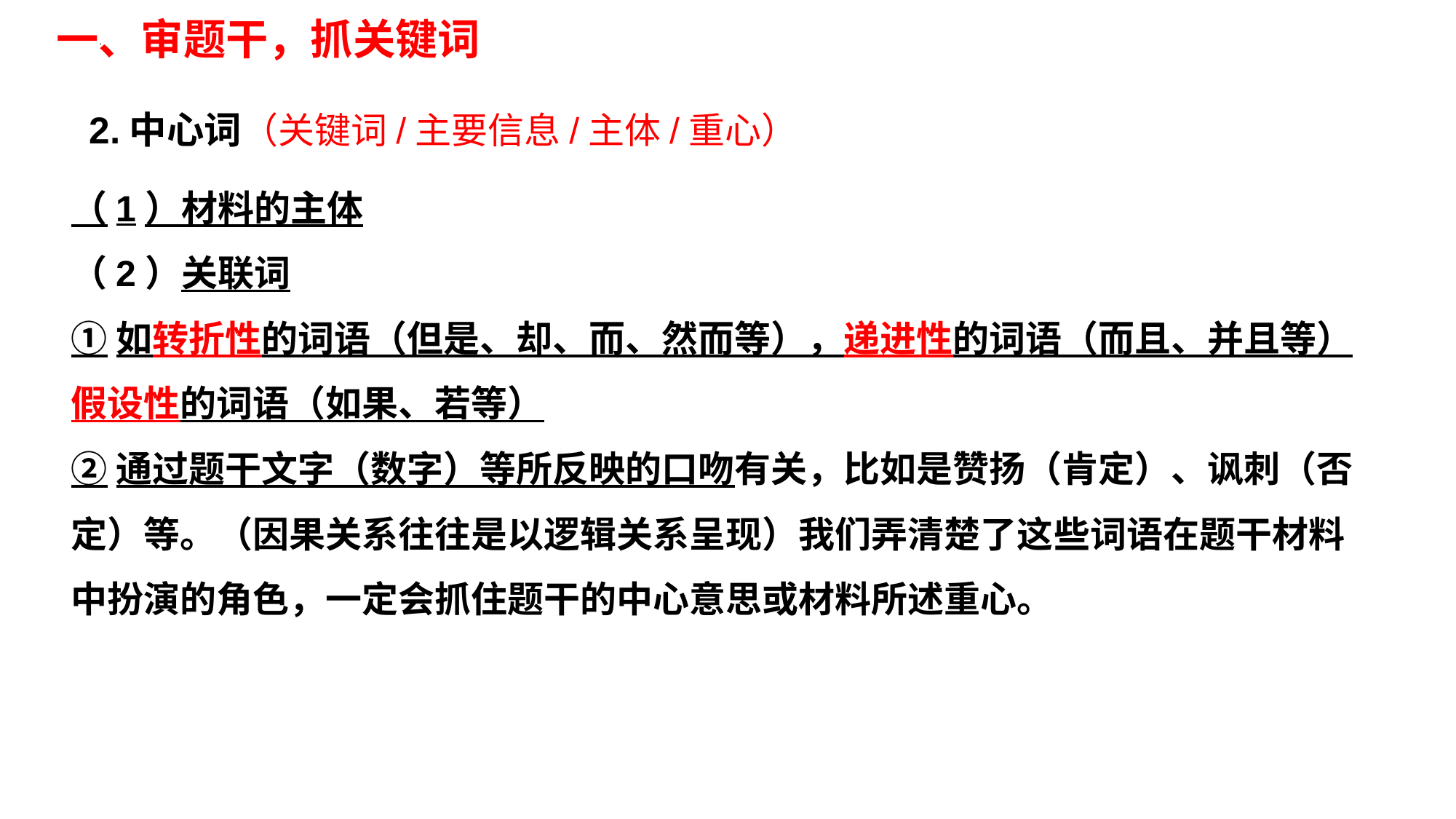

一、审题干，抓关键词
2.中心词（关键词/主要信息/主体/重心）
（1）材料的主体
（2）关联词
①如转折性的词语（但是、却、而、然而等），递进性的词语（而且、并且等）假设性的词语（如果、若等）
②通过题干文字（数字）等所反映的口吻有关，比如是赞扬（肯定）、讽刺（否定）等。（因果关系往往是以逻辑关系呈现）我们弄清楚了这些词语在题干材料中扮演的角色，一定会抓住题干的中心意思或材料所述重心。